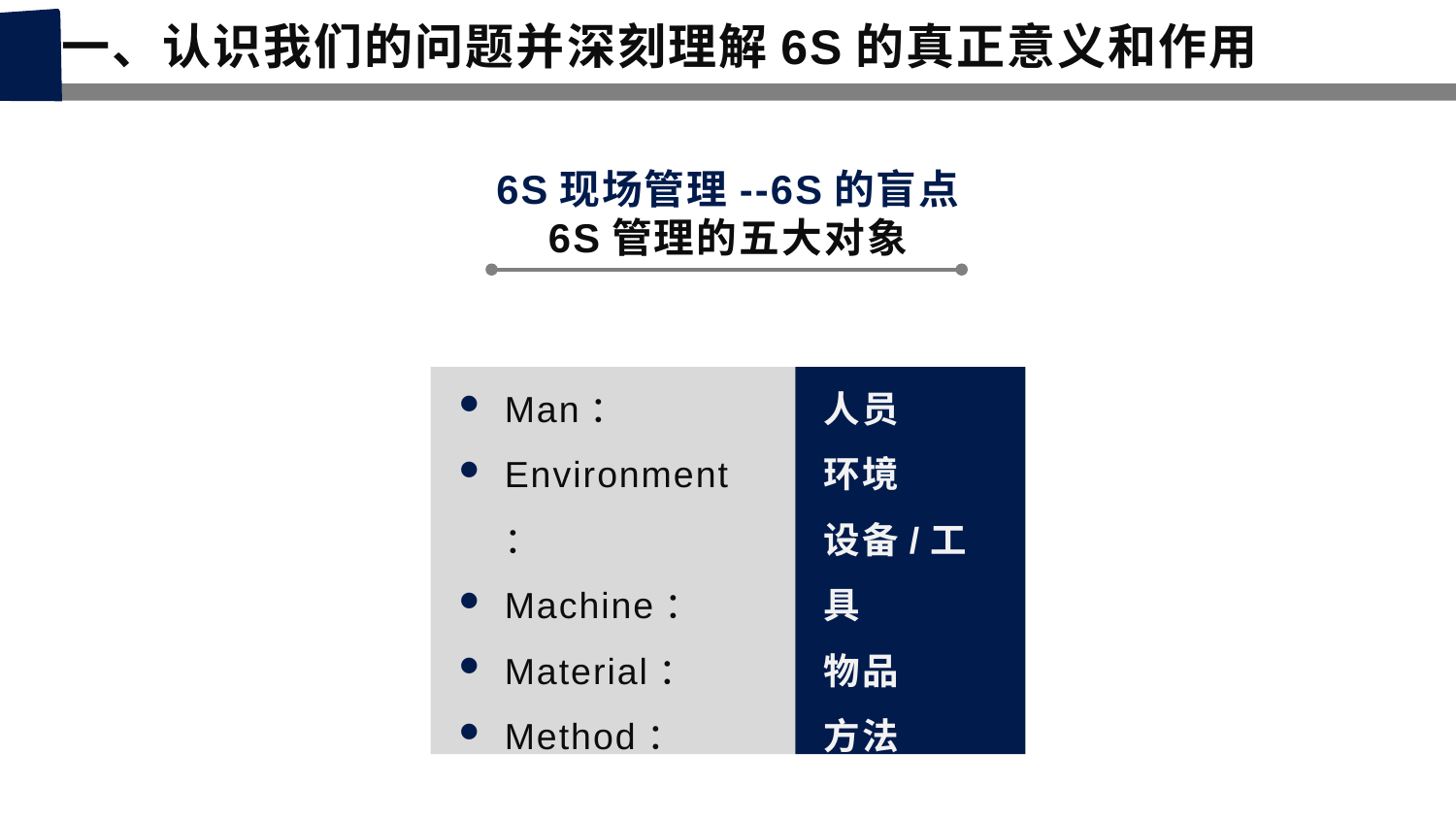

一、认识我们的问题并深刻理解6S的真正意义和作用
6S现场管理--6S的盲点
6S管理的五大对象
Man：
Environment：
Machine：
Material：
Method：
人员
环境
设备/工具
物品
方法